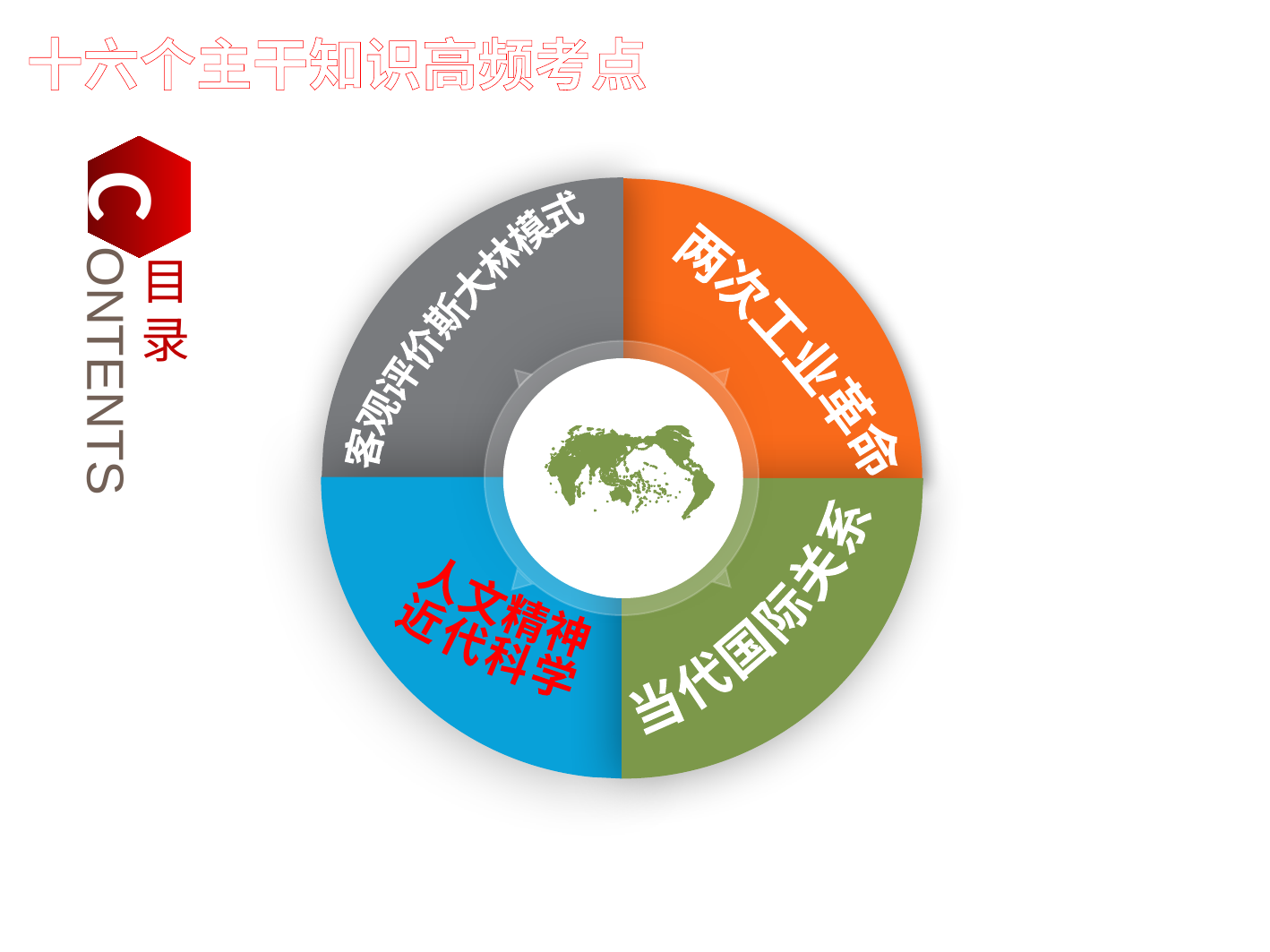

十六个主干知识高频考点
C

目录
客观评价斯大林模式
两次工业革命

ONTENTS

人文精神
近代科学
当代国际关系